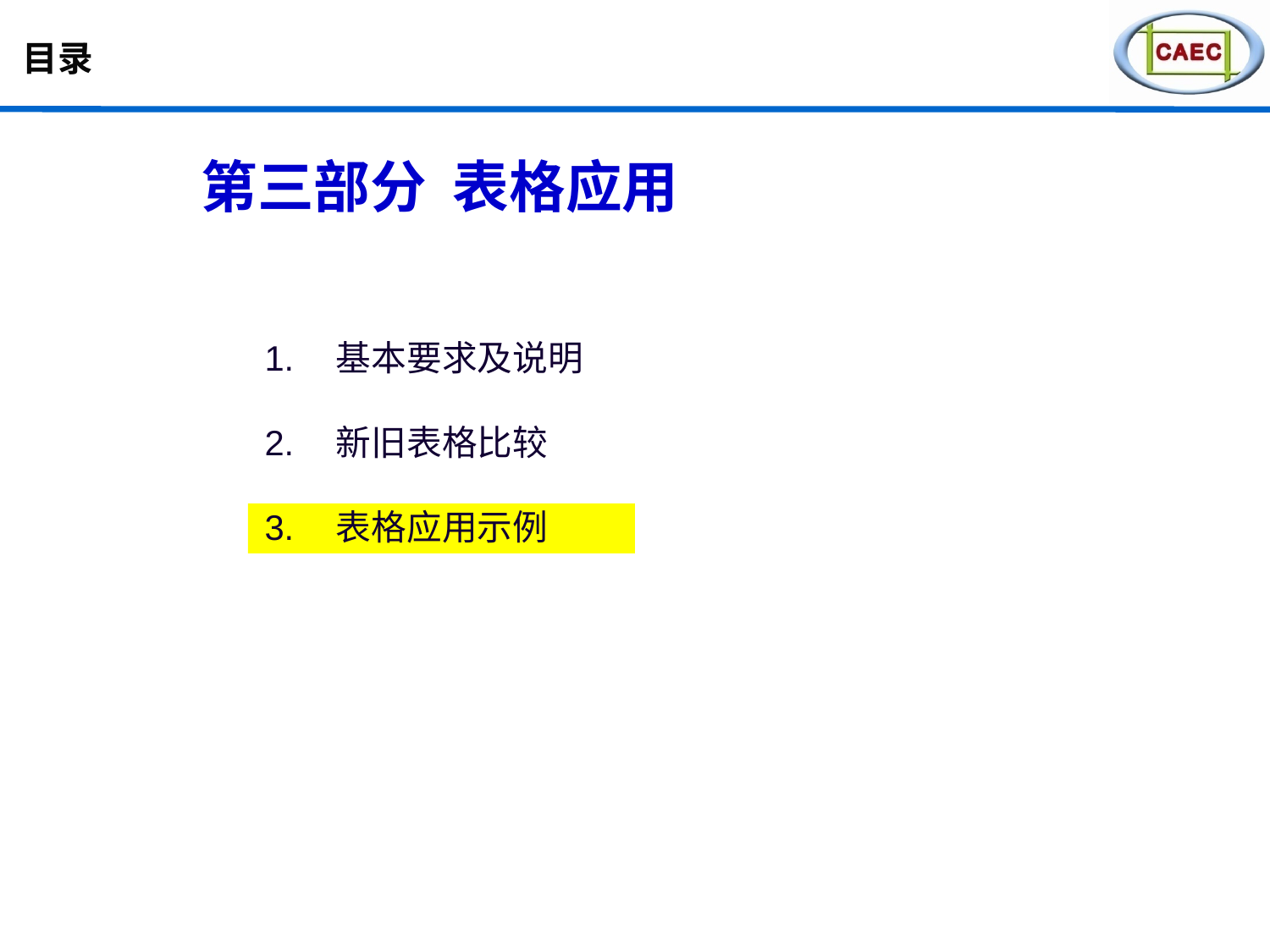

# 目录
第三部分  表格应用

基本要求及说明
新旧表格比较
表格应用示例